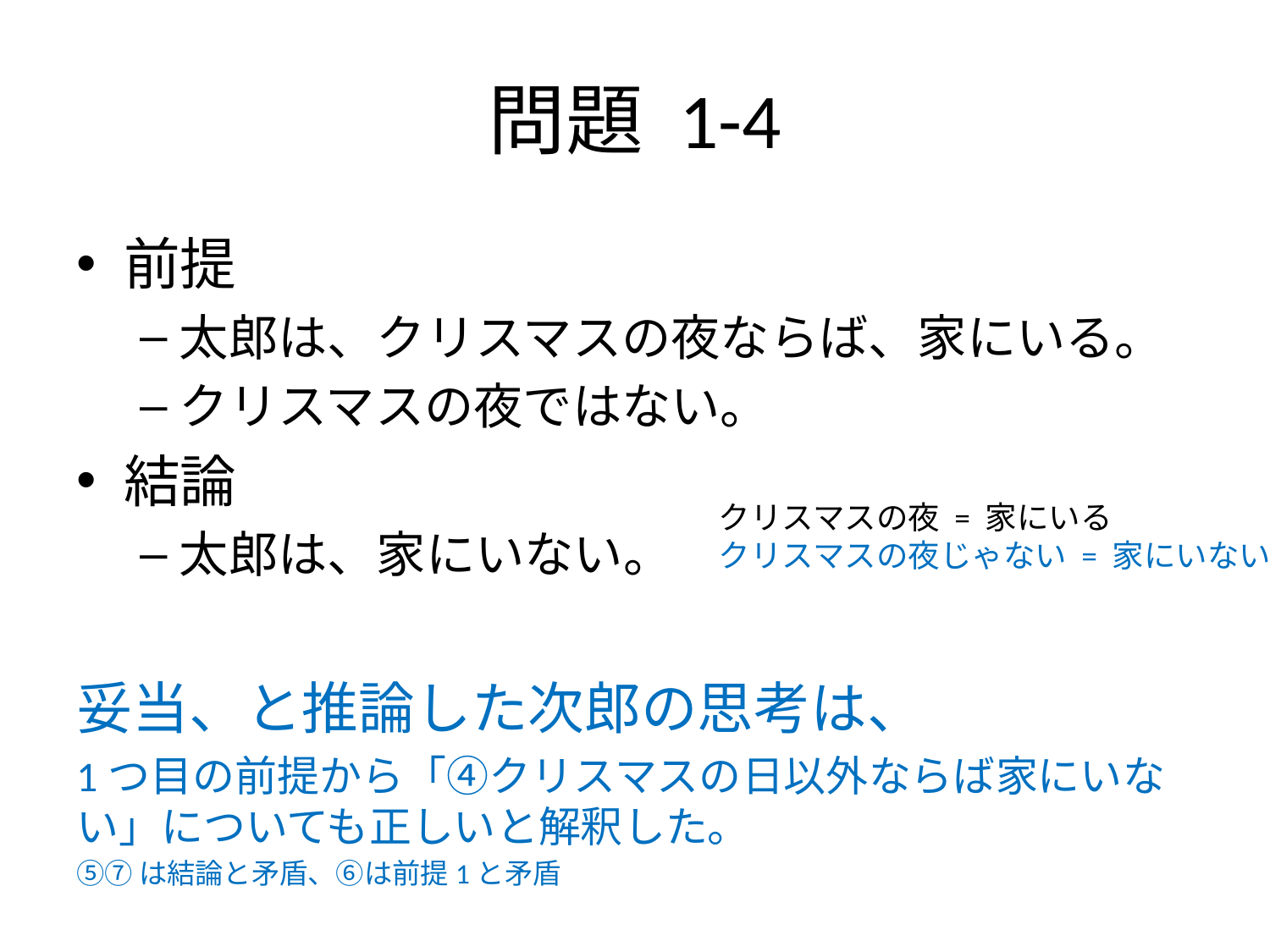

# 問題 1-4
前提
太郎は、クリスマスの夜ならば、家にいる。
クリスマスの夜ではない。
結論
太郎は、家にいない。

妥当、と推論した次郎の思考は、
1つ目の前提から「④クリスマスの日以外ならば家にいない」についても正しいと解釈した。
⑤⑦は結論と矛盾、⑥は前提1と矛盾
クリスマスの夜 = 家にいる
クリスマスの夜じゃない = 家にいない